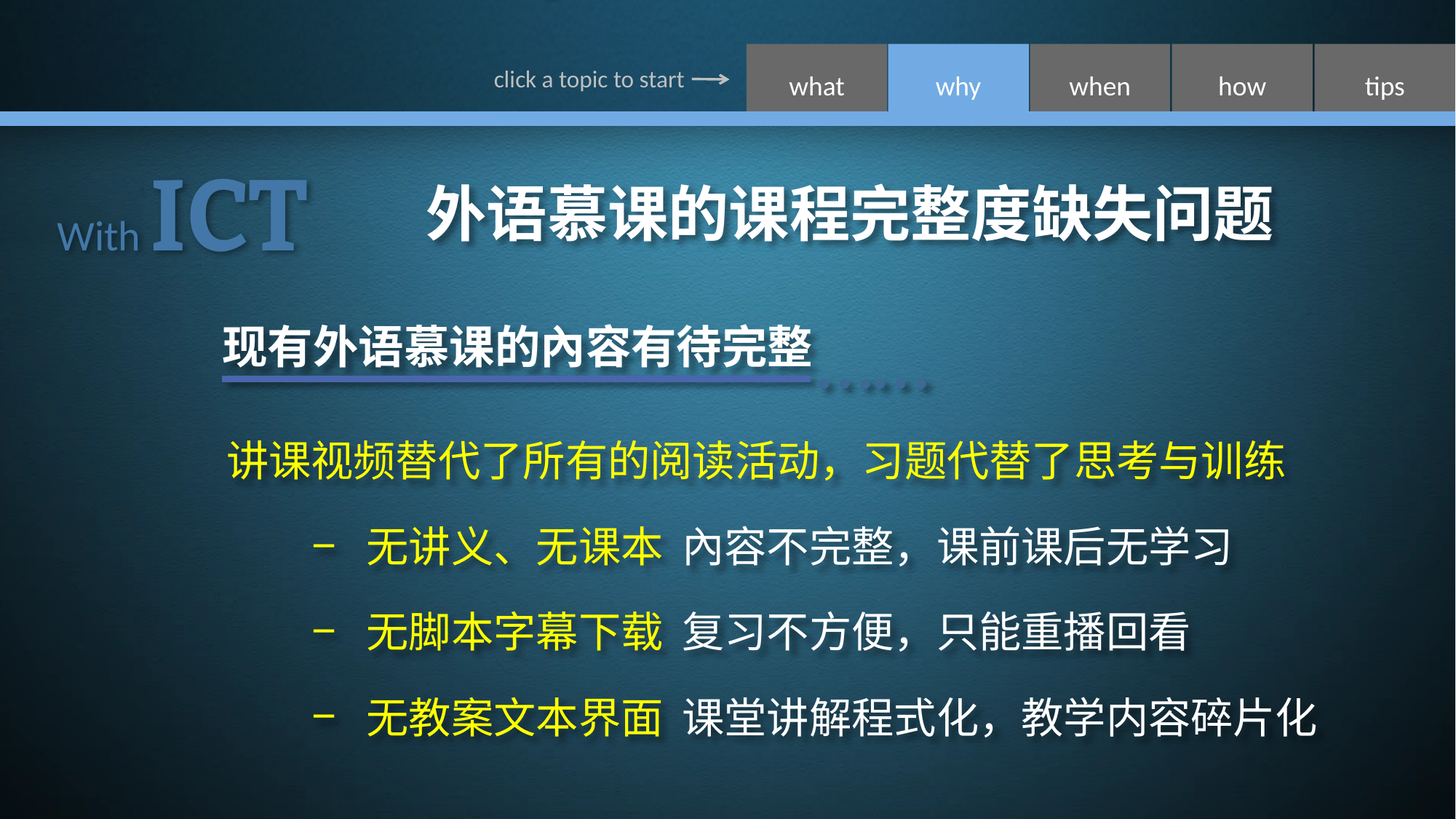

With ICT
外语慕课的课程完整度缺失问题
……
现有外语慕课的內容有待完整
讲课视频替代了所有的阅读活动，习题代替了思考与训练
无讲义、无课本  內容不完整，课前课后无学习
无脚本字幕下载  复习不方便，只能重播回看
无教案文本界面  课堂讲解程式化，教学内容碎片化